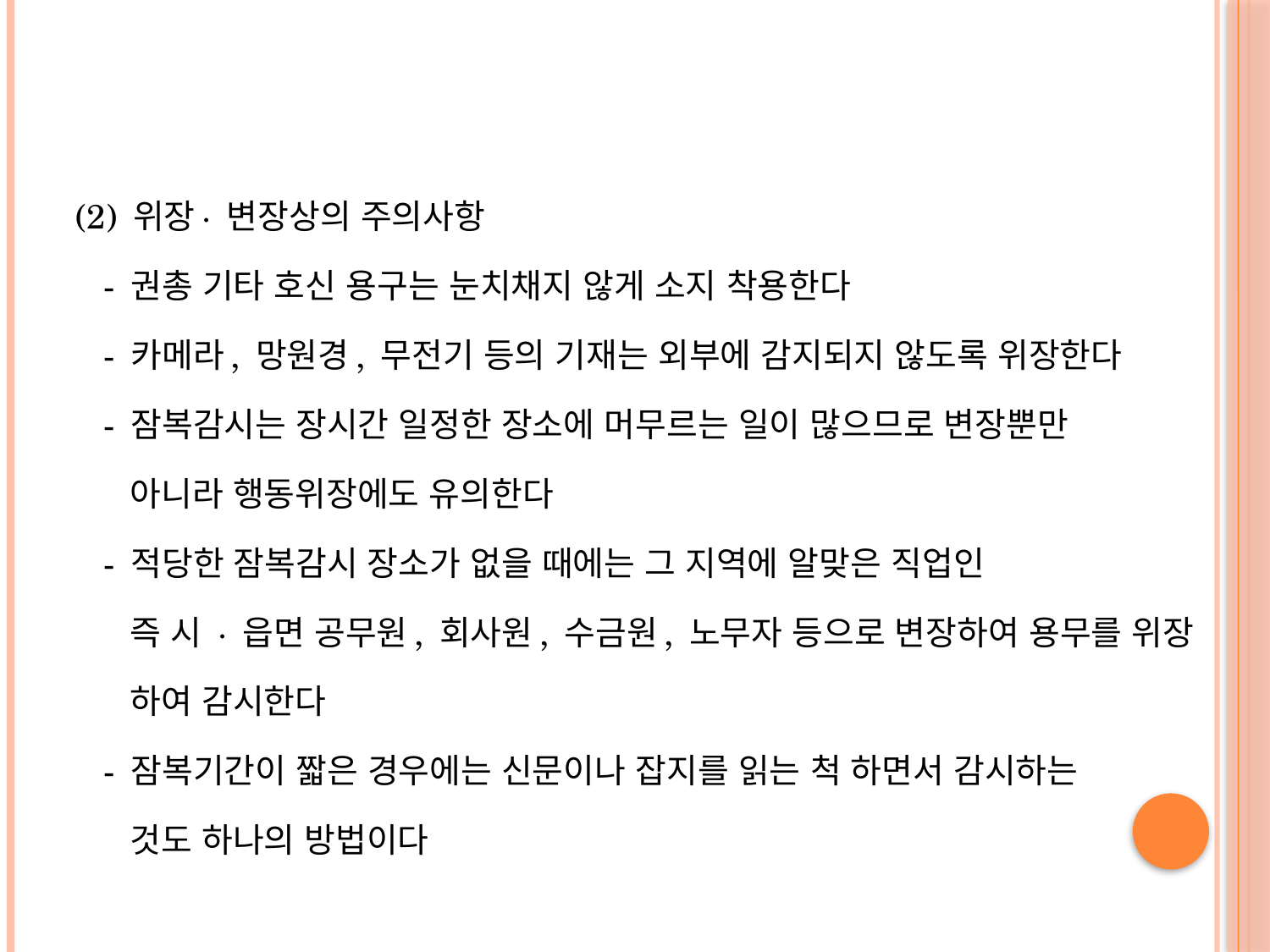

#
(2) 위장· 변장상의 주의사항
   - 권총 기타 호신 용구는 눈치채지 않게 소지 착용한다
   - 카메라, 망원경, 무전기 등의 기재는 외부에 감지되지 않도록 위장한다
   - 잠복감시는 장시간 일정한 장소에 머무르는 일이 많으므로 변장뿐만
     아니라 행동위장에도 유의한다
   - 적당한 잠복감시 장소가 없을 때에는 그 지역에 알맞은 직업인
     즉 시 · 읍면 공무원, 회사원, 수금원, 노무자 등으로 변장하여 용무를 위장
     하여 감시한다
   - 잠복기간이 짧은 경우에는 신문이나 잡지를 읽는 척 하면서 감시하는
     것도 하나의 방법이다